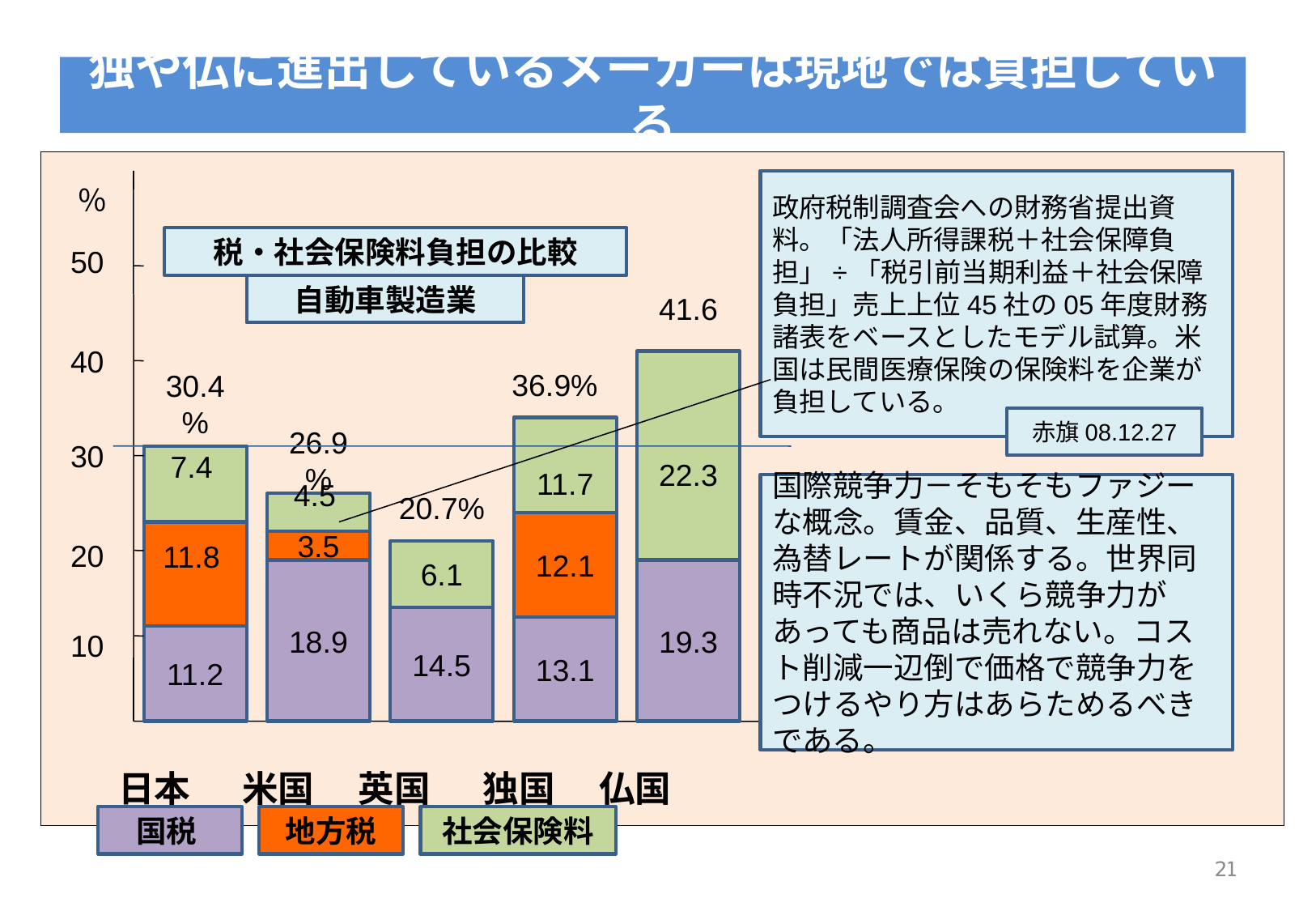

# 独や仏に進出しているメーカーは現地では負担している

　    日本　  米国　 英国　  独国　 仏国
政府税制調査会への財務省提出資料。「法人所得課税＋社会保障負担」÷「税引前当期利益＋社会保障負担」売上上位45社の05年度財務諸表をベースとしたモデル試算。米国は民間医療保険の保険料を企業が負担している。
％
税・社会保険料負担の比較
50

自動車製造業

41.6
40

22.3
36.9%
30.4%
赤旗08.12.27

11.7
30
26.9%
7.4
国際競争力－そもそもファジーな概念。賃金、品質、生産性、為替レートが関係する。世界同時不況では、いくら競争力があっても商品は売れない。コスト削減一辺倒で価格で競争力をつけるやり方はあらためるべきである。
20.7%
4.5
12.1
11.8
20
3.5
6.1
18.9
19.3
14.5
13.1
10
11.2
国税
地方税
社会保険料
21